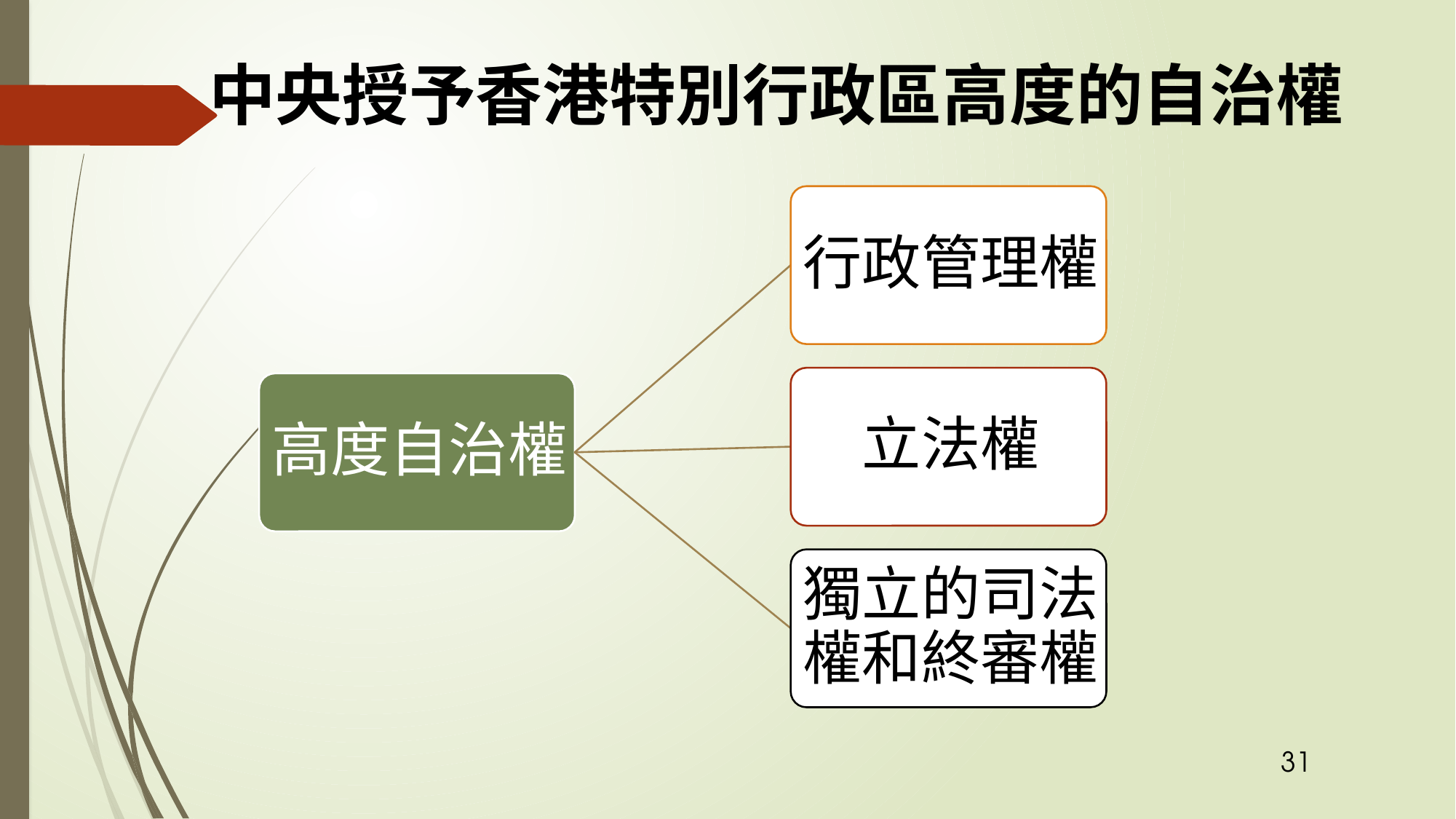

中央授予香港特別行政區高度的自治權
高度自治權

行政管理權

立法權

獨立的司法權和終審權
31